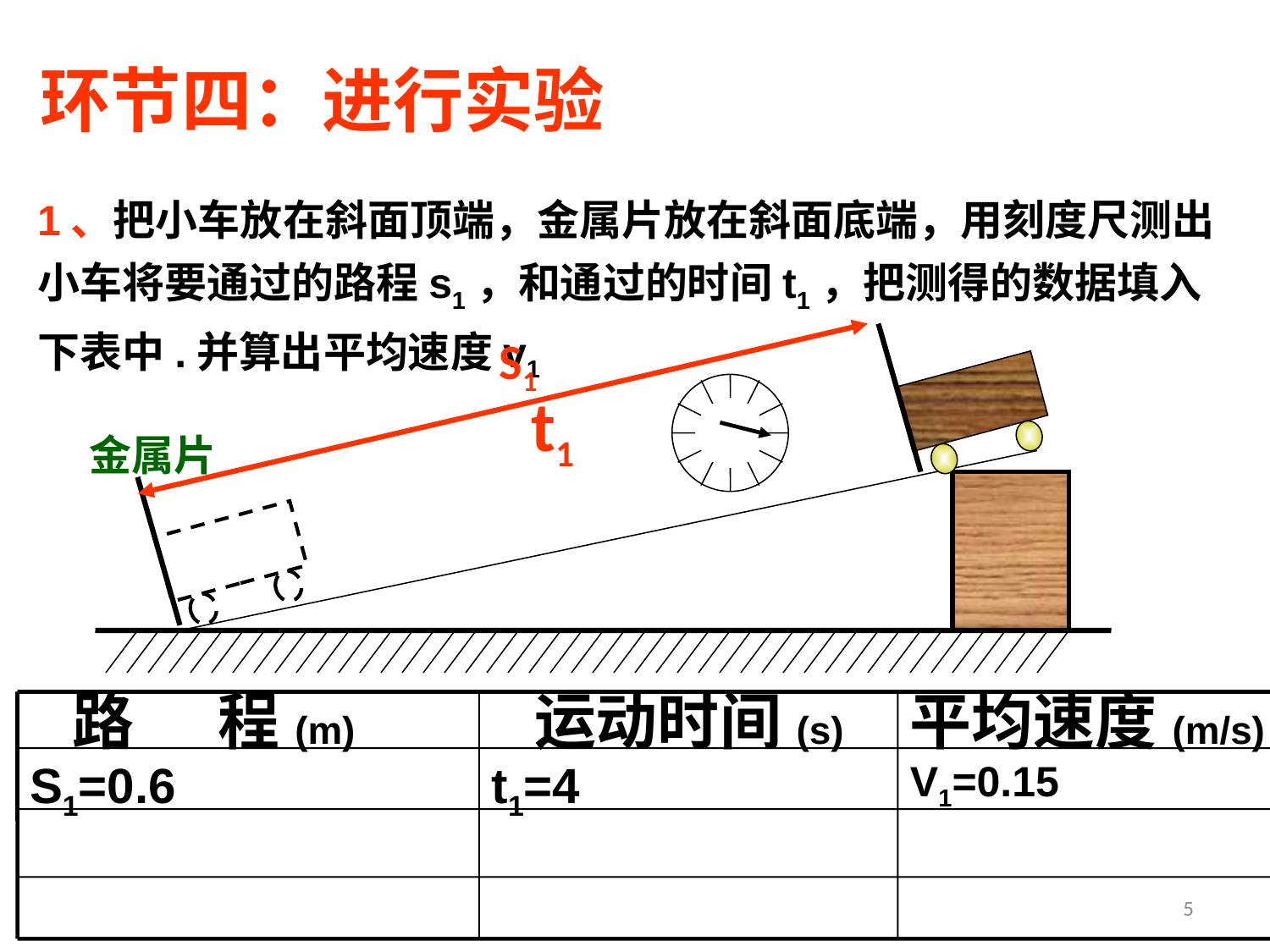

环节四：进行实验
1、把小车放在斜面顶端，金属片放在斜面底端，用刻度尺测出小车将要通过的路程s1，和通过的时间t1，把测得的数据填入下表中.并算出平均速度v1

S1

t1

金属片

  路      程(m)

  运动时间(s)

平均速度(m/s)

S1=0.6

t1=4
V1=0.15

5